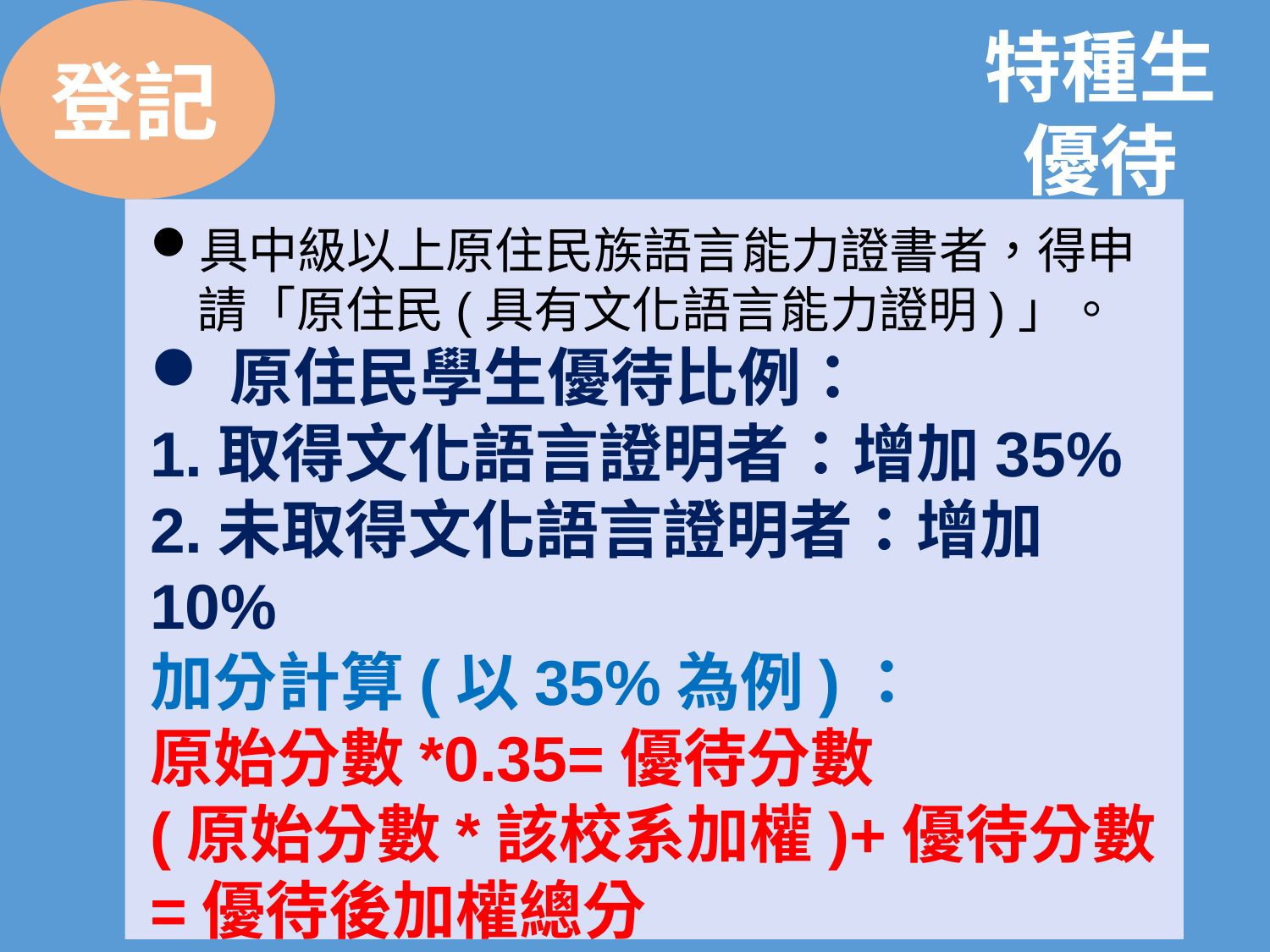

特種生
優待
登記

具中級以上原住民族語言能力證書者，得申請「原住民(具有文化語言能力證明)」。
原住民學生優待比例：
1.取得文化語言證明者：增加35%
2.未取得文化語言證明者：增加10%
加分計算(以35%為例)：
原始分數*0.35=優待分數
(原始分數*該校系加權)+優待分數
=優待後加權總分